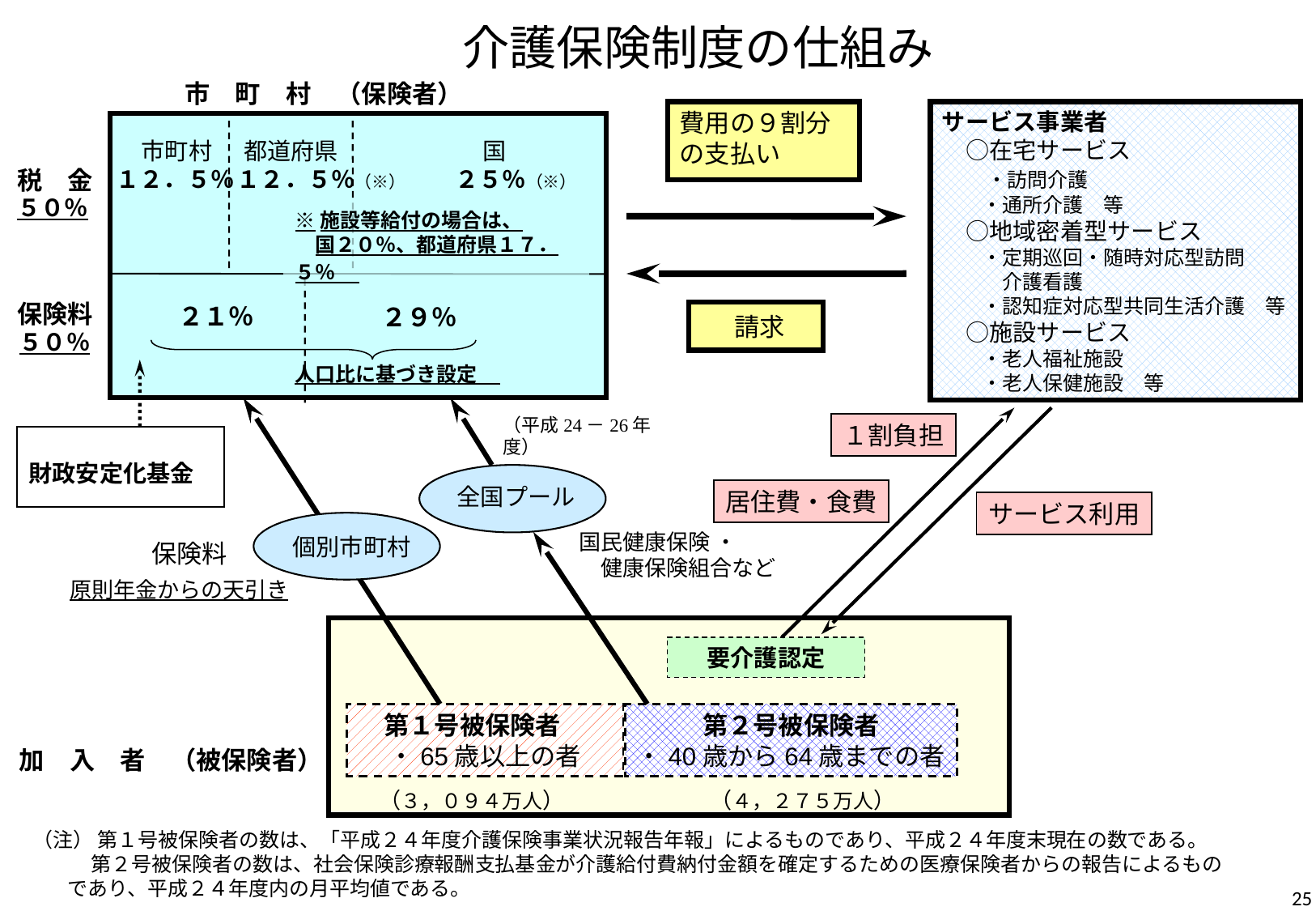

# 介護保険制度の仕組み
市　町　村　（保険者）
費用の９割分
の支払い
サービス事業者
　○在宅サービス
  　 ・訪問介護
　　・通所介護　等
　○地域密着型サービス
　　・定期巡回・随時対応型訪問
　　　介護看護
　　・認知症対応型共同生活介護　等
　○施設サービス
　　・老人福祉施設
　　・老人保健施設　等

市町村
都道府県
国
１２．５％
２５％（※）
 税　金
１２．５％（※）

５０％
※施設等給付の場合は、
　国２０％、都道府県１７．５％

保険料
２１％
２９％

請求
５０％
人口比に基づき設定

（平成24－26年度）

１割負担

財政安定化基金

全国プール
居住費・食費
サービス利用
個別市町村
　国民健康保険 ・
　　健康保険組合など
保険料

原則年金からの天引き

要介護認定
第１号被保険者
・65歳以上の者
第２号被保険者
・40歳から64歳までの者
加　入　者　（被保険者）
（３，０９４万人）
（４，２７５万人）
（注） 第１号被保険者の数は、「平成２４年度介護保険事業状況報告年報」によるものであり、平成２４年度末現在の数である。
　　    第２号被保険者の数は、社会保険診療報酬支払基金が介護給付費納付金額を確定するための医療保険者からの報告によるものであり、平成２４年度内の月平均値である。
25